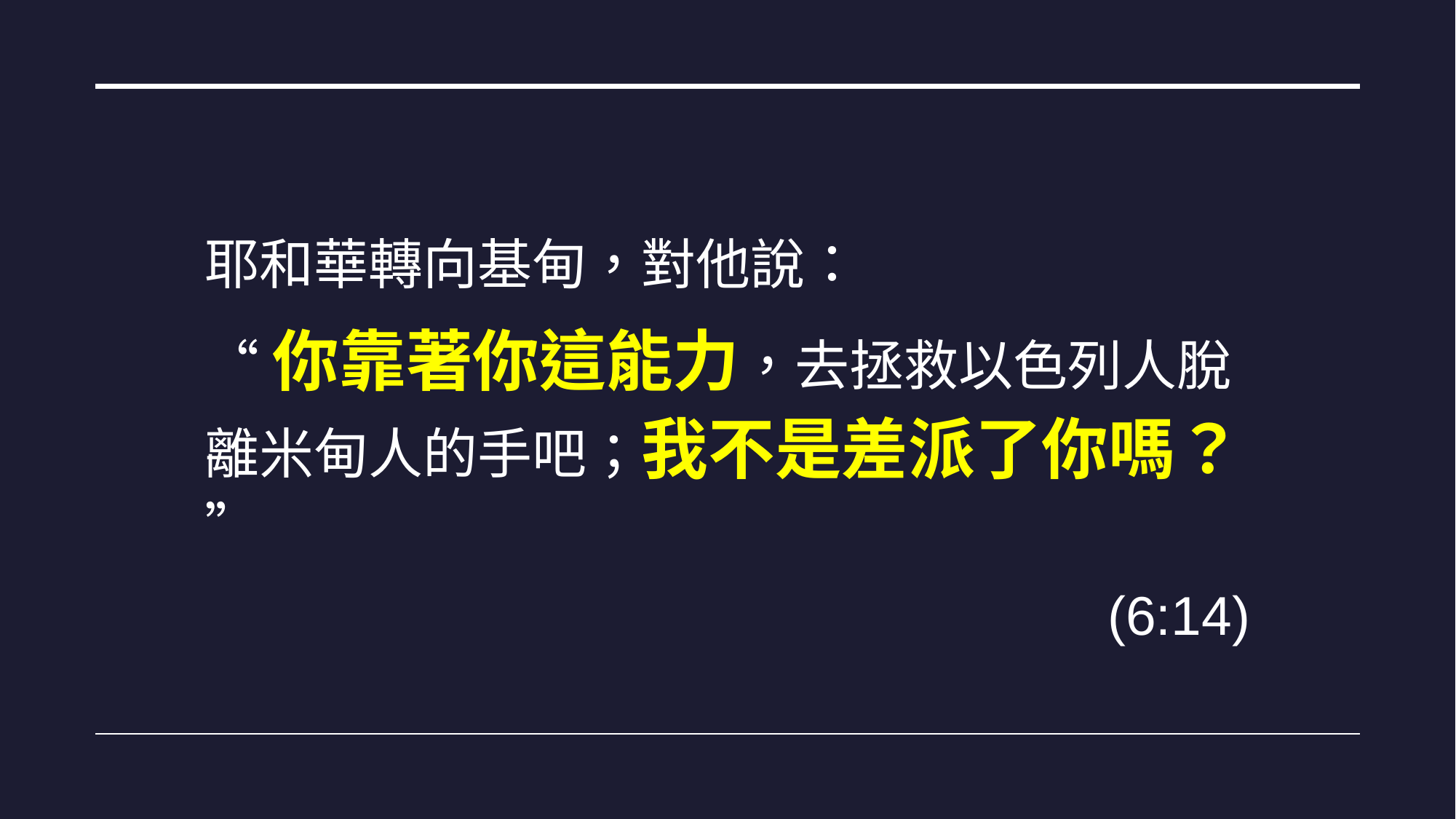

耶和華轉向基甸，對他說：
“你靠著你這能力，去拯救以色列人脫離米甸人的手吧；我不是差派了你嗎？”
(6:14)